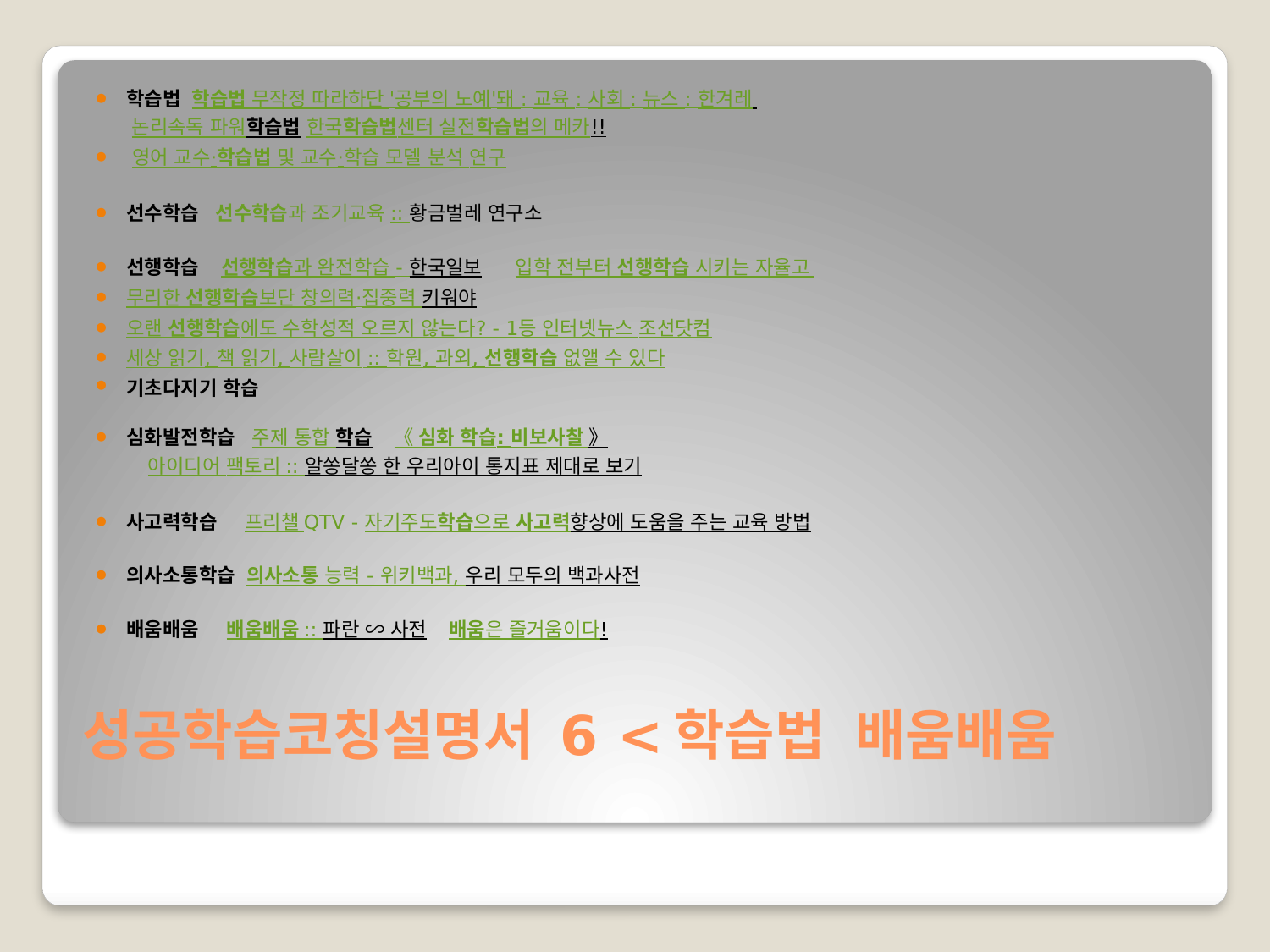

학습법  학습법 무작정 따라하단 '공부의 노예'돼 : 교육 : 사회 : 뉴스 : 한겨레
 논리속독 파워학습법 한국학습법센터 실전학습법의 메카!!
 영어 교수·학습법 및 교수·학습 모델 분석 연구

선수학습   선수학습과 조기교육 :: 황금벌레 연구소
선행학습    선행학습과 완전학습 - 한국일보      입학 전부터 선행학습 시키는 자율고
무리한 선행학습보단 창의력·집중력 키워야
오랜 선행학습에도 수학성적 오르지 않는다? - 1등 인터넷뉴스 조선닷컴
세상 읽기, 책 읽기, 사람살이 :: 학원, 과외, 선행학습 없앨 수 있다
기초다지기 학습
심화발전학습   주제 통합 학습    《 심화 학습: 비보사찰 》
    아이디어 팩토리 :: 알쏭달쏭 한 우리아이 통지표 제대로 보기

사고력학습     프리챌 QTV - 자기주도학습으로 사고력향상에 도움을 주는 교육 방법
의사소통학습  의사소통 능력 - 위키백과, 우리 모두의 백과사전
배움배움     배움배움 :: 파란 ∽ 사전    배움은 즐거움이다!

# 성공학습코칭설명서 6 <학습법  배움배움